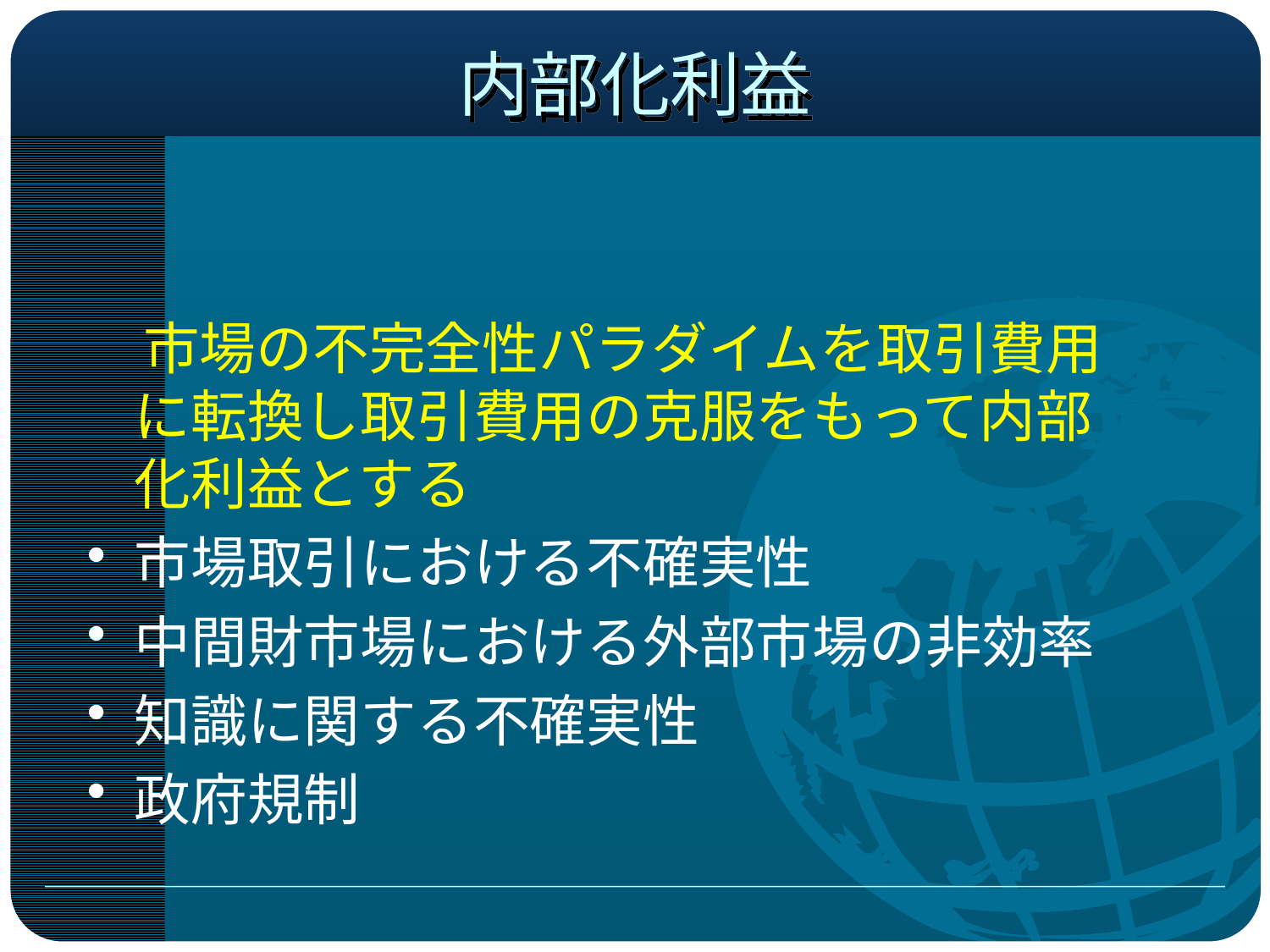

# 内部化利益
　市場の不完全性パラダイムを取引費用に転換し取引費用の克服をもって内部化利益とする
市場取引における不確実性
中間財市場における外部市場の非効率
知識に関する不確実性
政府規制